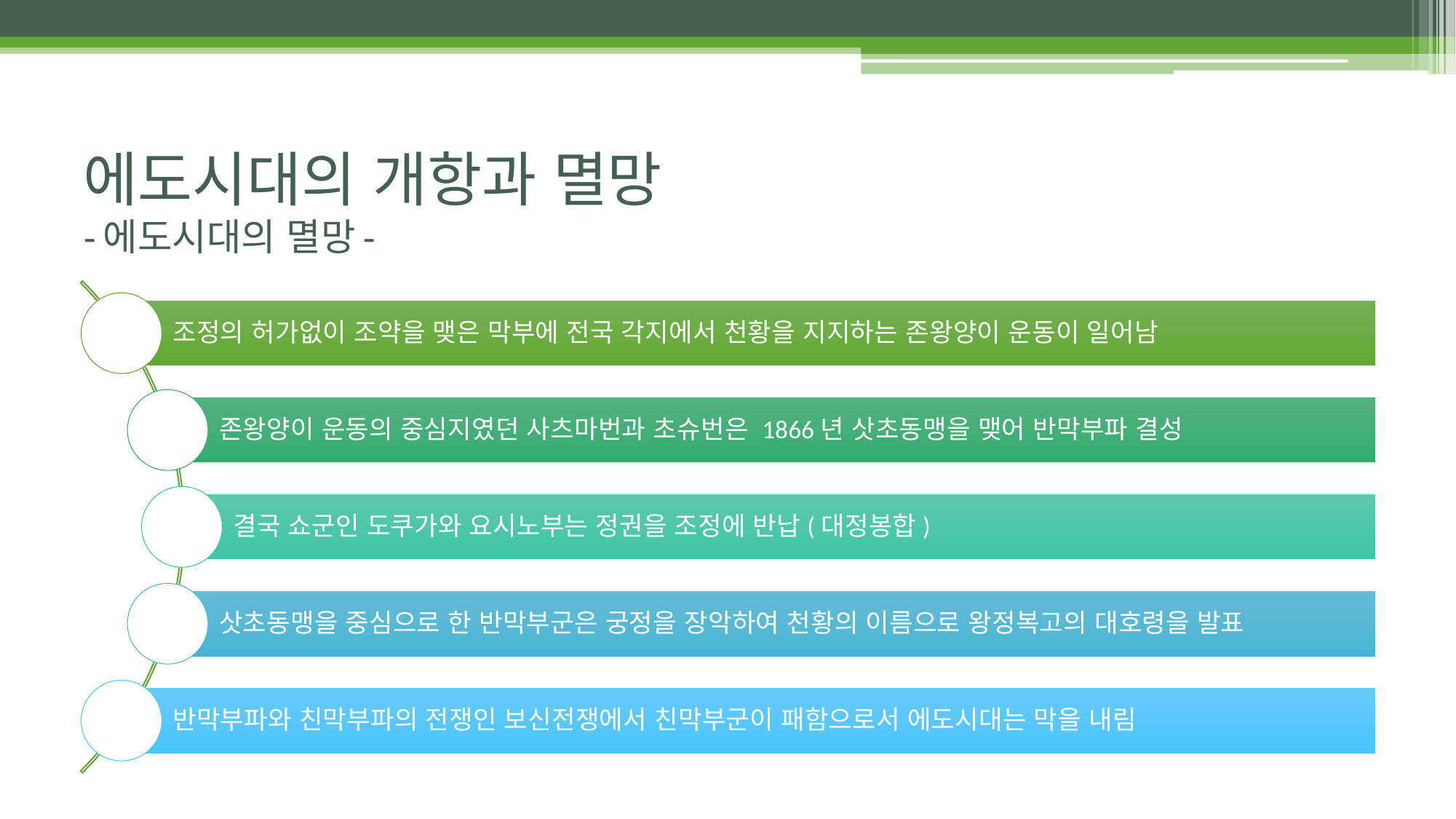

# 에도시대의 개항과 멸망 -에도시대의 멸망-
조정의 허가없이 조약을 맺은 막부에 전국 각지에서 천황을 지지하는 존왕양이 운동이 일어남
존왕양이 운동의 중심지였던 사츠마번과 초슈번은 1866년 삿초동맹을 맺어 반막부파 결성
결국 쇼군인 도쿠가와 요시노부는 정권을 조정에 반납(대정봉합)
삿초동맹을 중심으로 한 반막부군은 궁정을 장악하여 천황의 이름으로 왕정복고의 대호령을 발표
반막부파와 친막부파의 전쟁인 보신전쟁에서 친막부군이 패함으로서 에도시대는 막을 내림